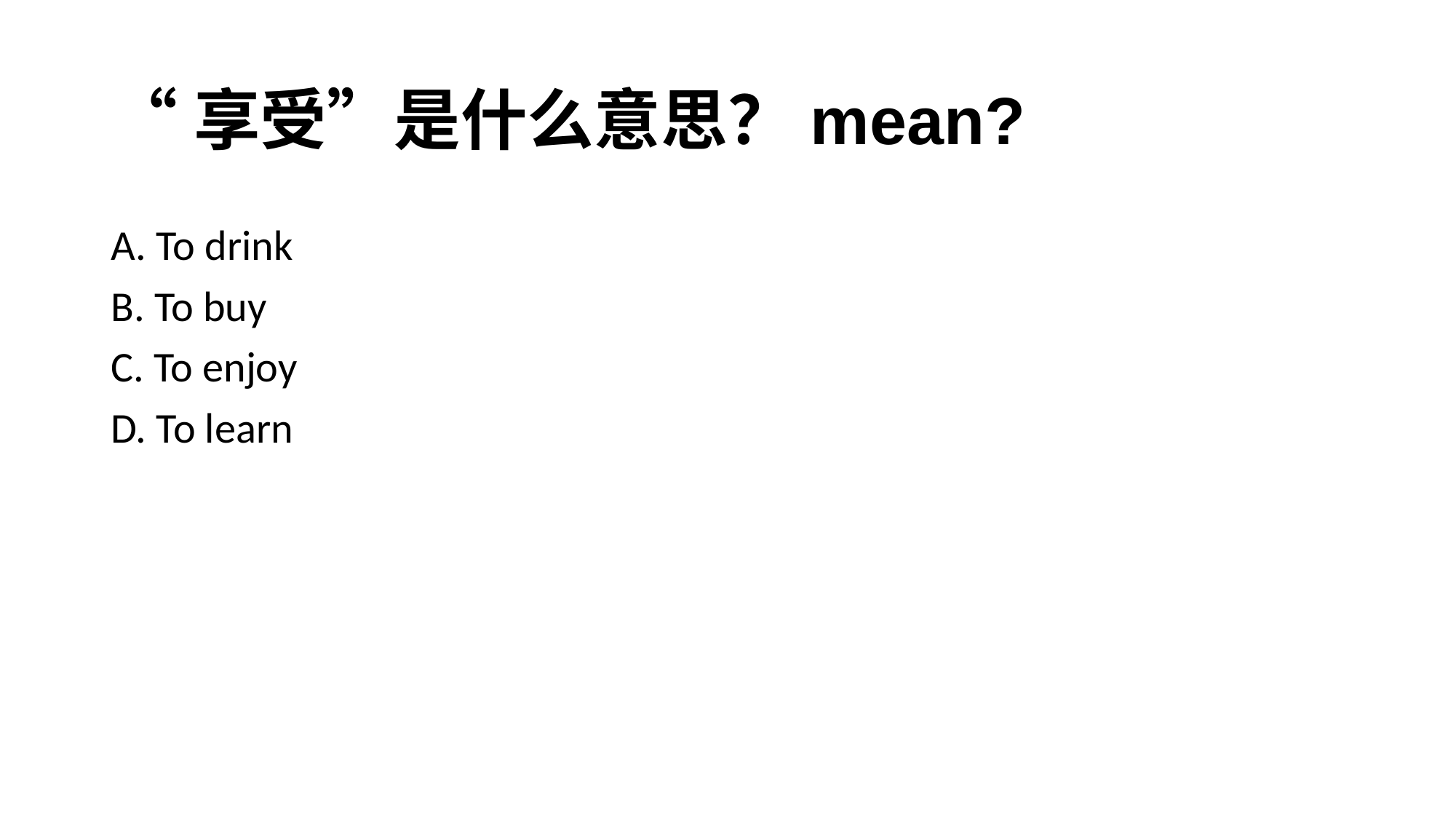

# “享受”是什么意思？mean?
A. To drink
B. To buy
C. To enjoy
D. To learn